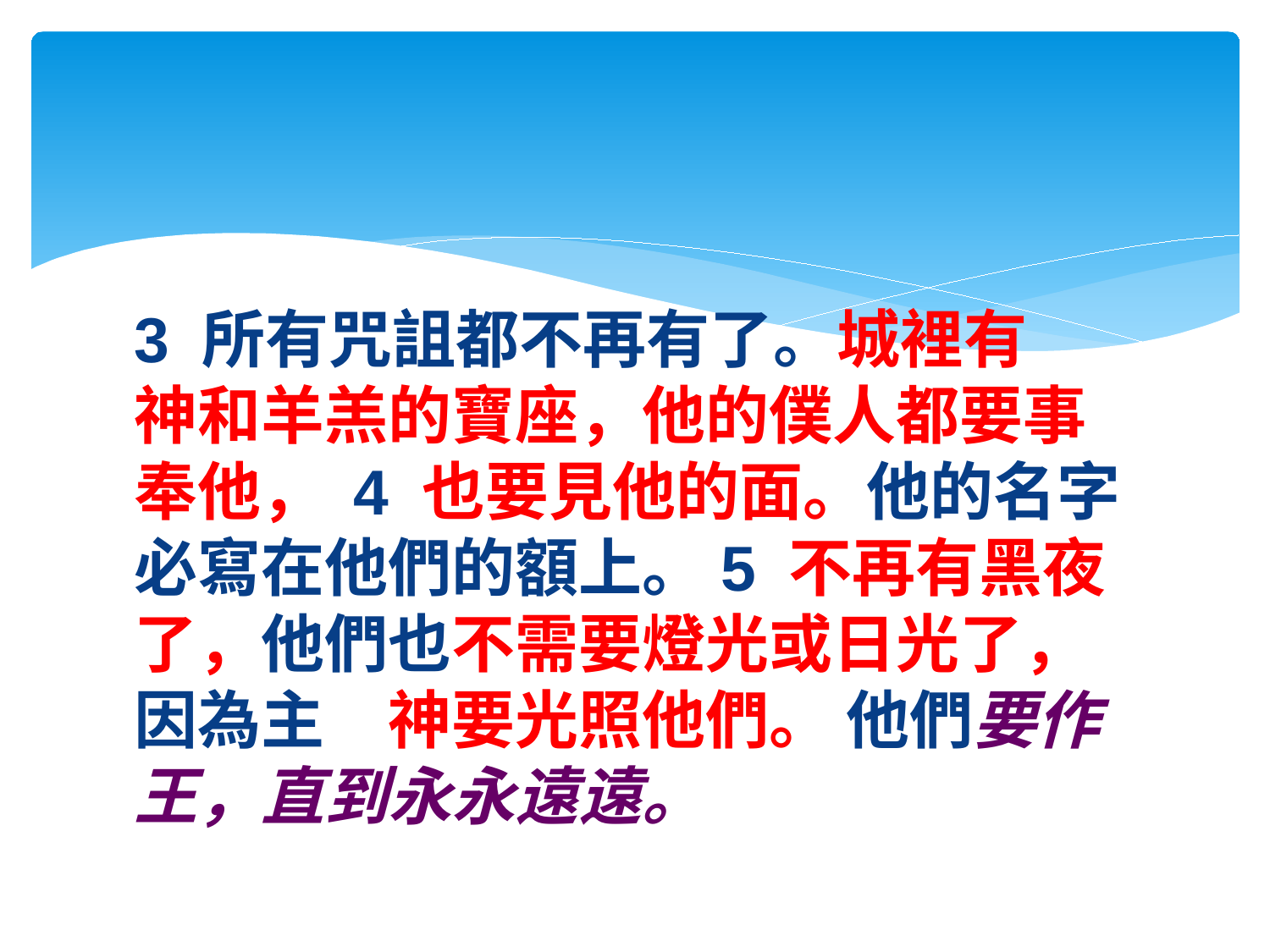

#
3 所有咒詛都不再有了。城裡有　神和羊羔的寶座，他的僕人都要事奉他， 4 也要見他的面。他的名字必寫在他們的額上。5 不再有黑夜了，他們也不需要燈光或日光了，因為主　神要光照他們。 他們要作王，直到永永遠遠。